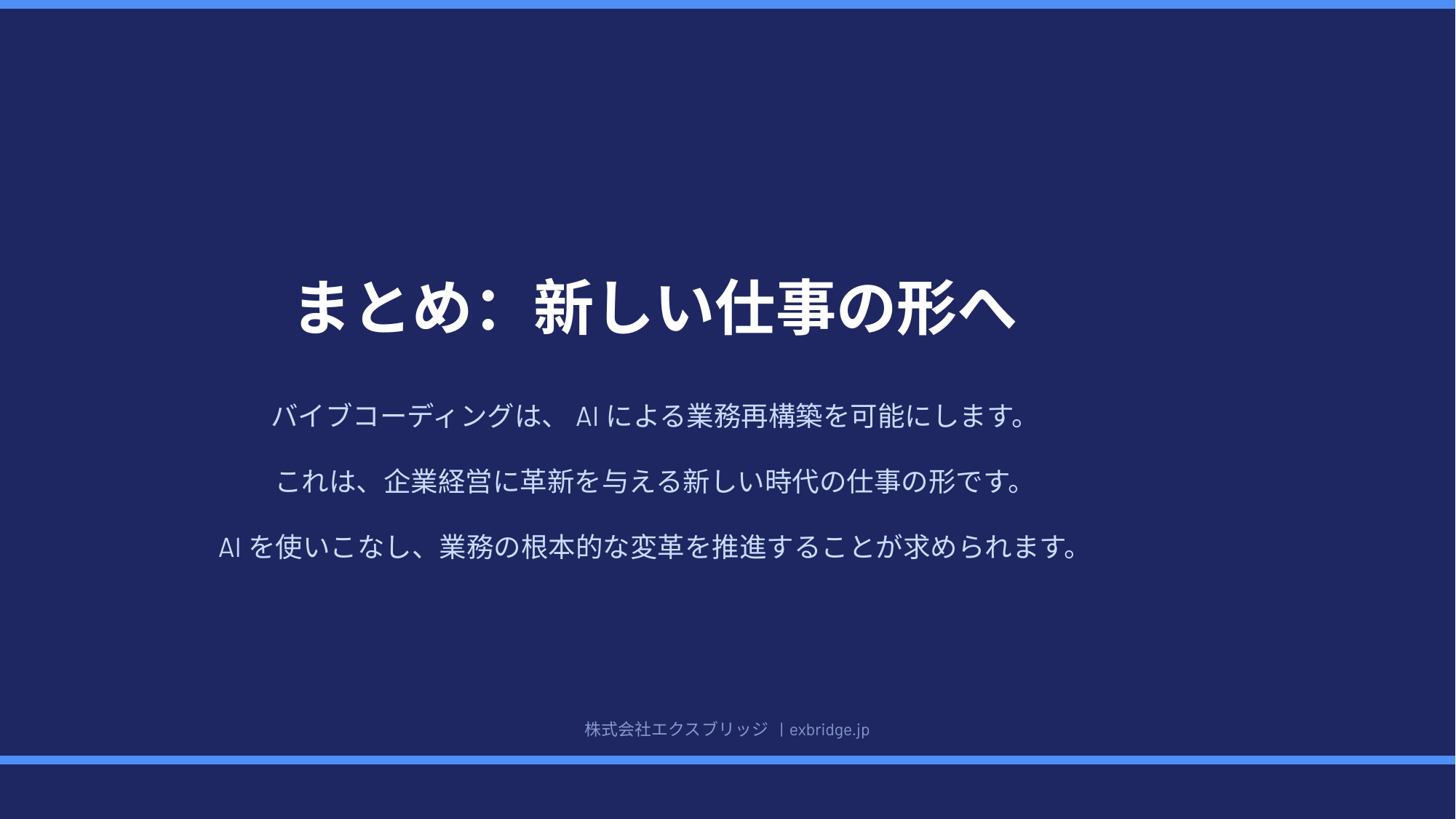

まとめ：新しい仕事の形へ
バイブコーディングは、AIによる業務再構築を可能にします。

これは、企業経営に革新を与える新しい時代の仕事の形です。

AIを使いこなし、業務の根本的な変革を推進することが求められます。
株式会社エクスブリッジ  |  exbridge.jp